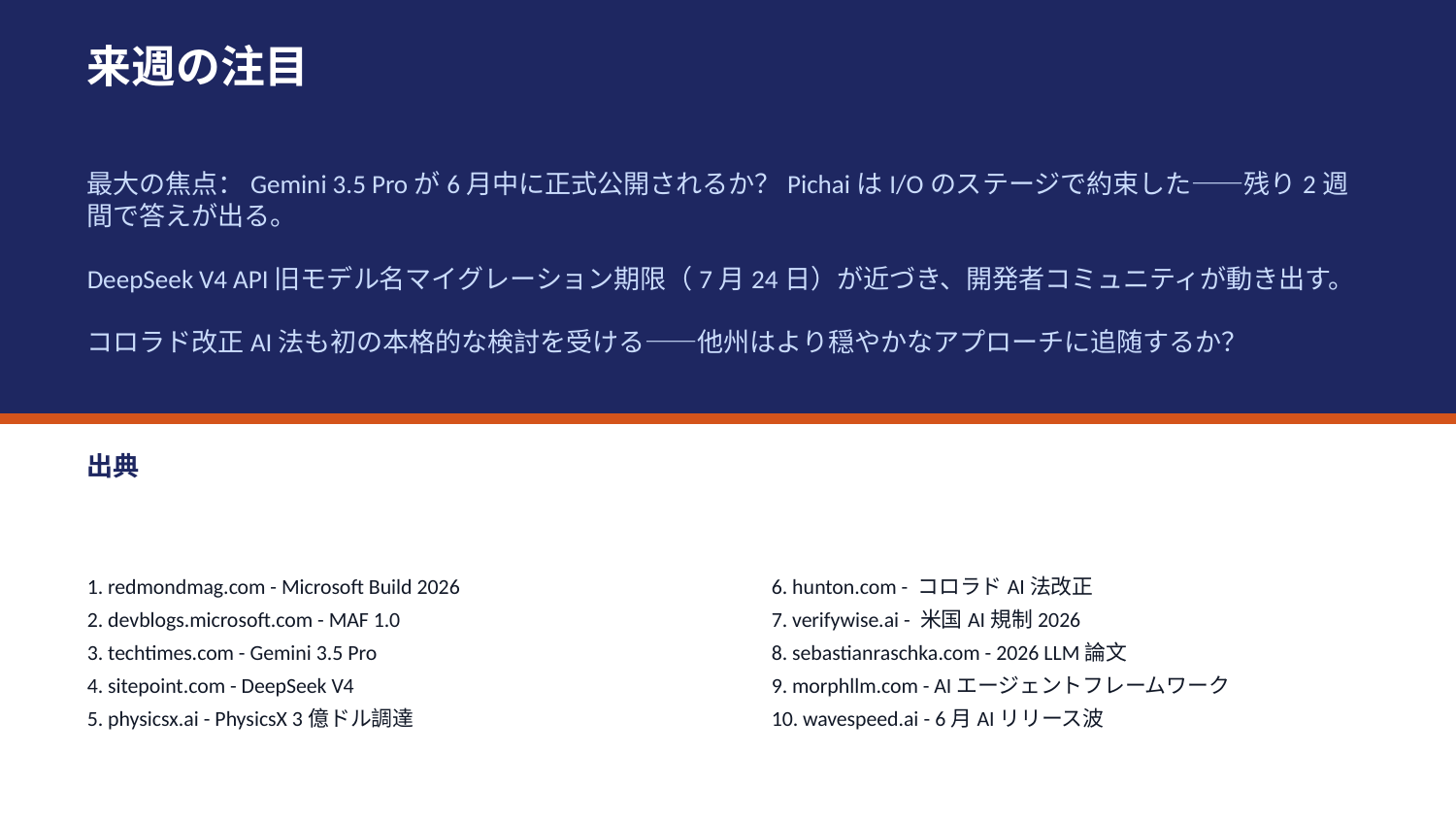

来週の注目
最大の焦点：Gemini 3.5 Proが6月中に正式公開されるか？PichaiはI/Oのステージで約束した——残り2週間で答えが出る。

DeepSeek V4 API旧モデル名マイグレーション期限（7月24日）が近づき、開発者コミュニティが動き出す。

コロラド改正AI法も初の本格的な検討を受ける——他州はより穏やかなアプローチに追随するか？

出典
1. redmondmag.com - Microsoft Build 2026
2. devblogs.microsoft.com - MAF 1.0
3. techtimes.com - Gemini 3.5 Pro
4. sitepoint.com - DeepSeek V4
5. physicsx.ai - PhysicsX 3億ドル調達
6. hunton.com - コロラドAI法改正
7. verifywise.ai - 米国AI規制2026
8. sebastianraschka.com - 2026 LLM論文
9. morphllm.com - AIエージェントフレームワーク
10. wavespeed.ai - 6月AIリリース波